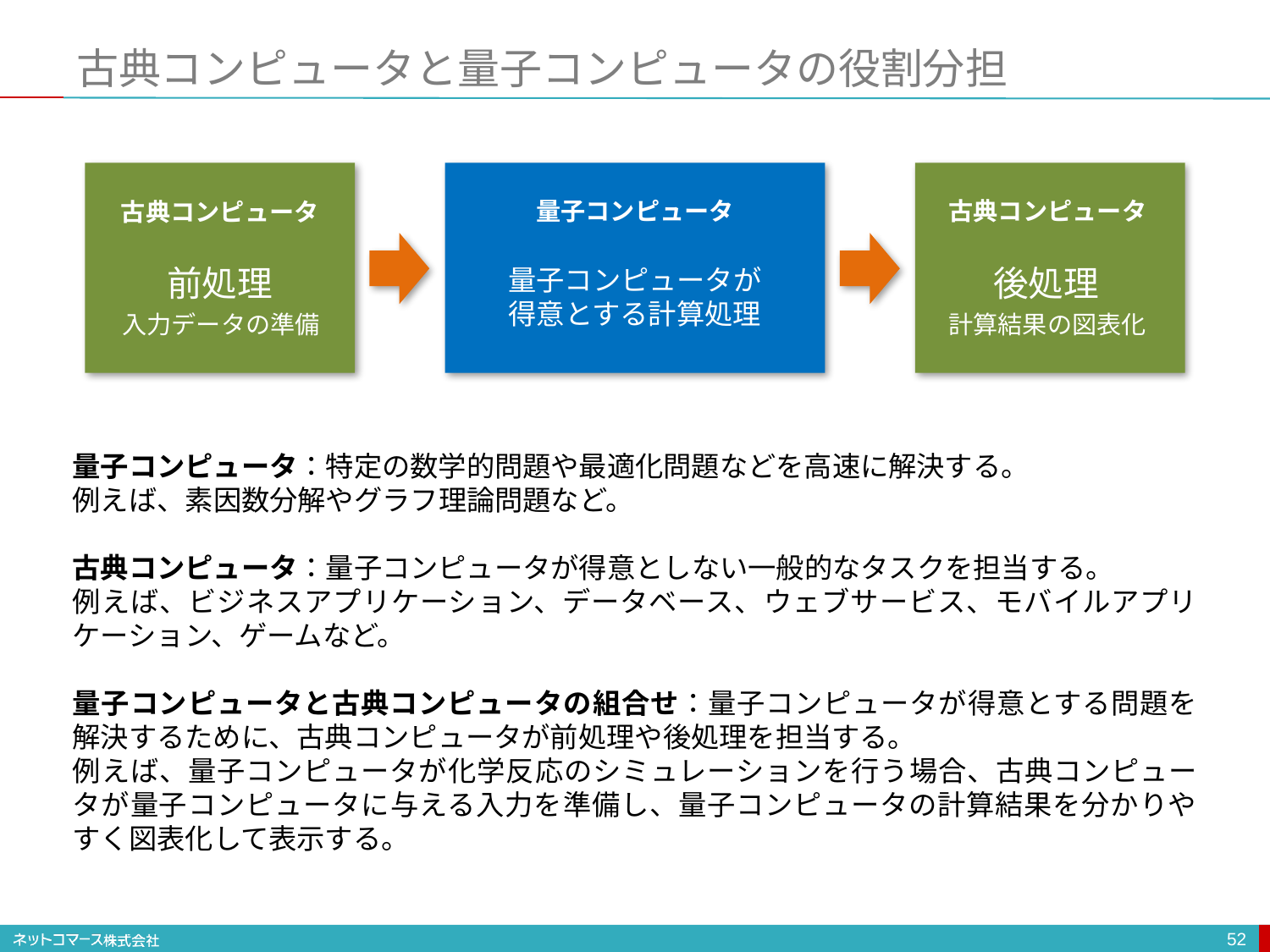

# 古典コンピュータと量子コンピュータの役割分担

古典コンピュータ
量子コンピュータ
古典コンピュータ

前処理
後処理
量子コンピュータが
得意とする計算処理
入力データの準備
計算結果の図表化
量子コンピュータ：特定の数学的問題や最適化問題などを高速に解決する。
例えば、素因数分解やグラフ理論問題など。

古典コンピュータ：量子コンピュータが得意としない一般的なタスクを担当する。
例えば、ビジネスアプリケーション、データベース、ウェブサービス、モバイルアプリケーション、ゲームなど。

量子コンピュータと古典コンピュータの組合せ：量子コンピュータが得意とする問題を解決するために、古典コンピュータが前処理や後処理を担当する。
例えば、量子コンピュータが化学反応のシミュレーションを行う場合、古典コンピュータが量子コンピュータに与える入力を準備し、量子コンピュータの計算結果を分かりやすく図表化して表示する。
52